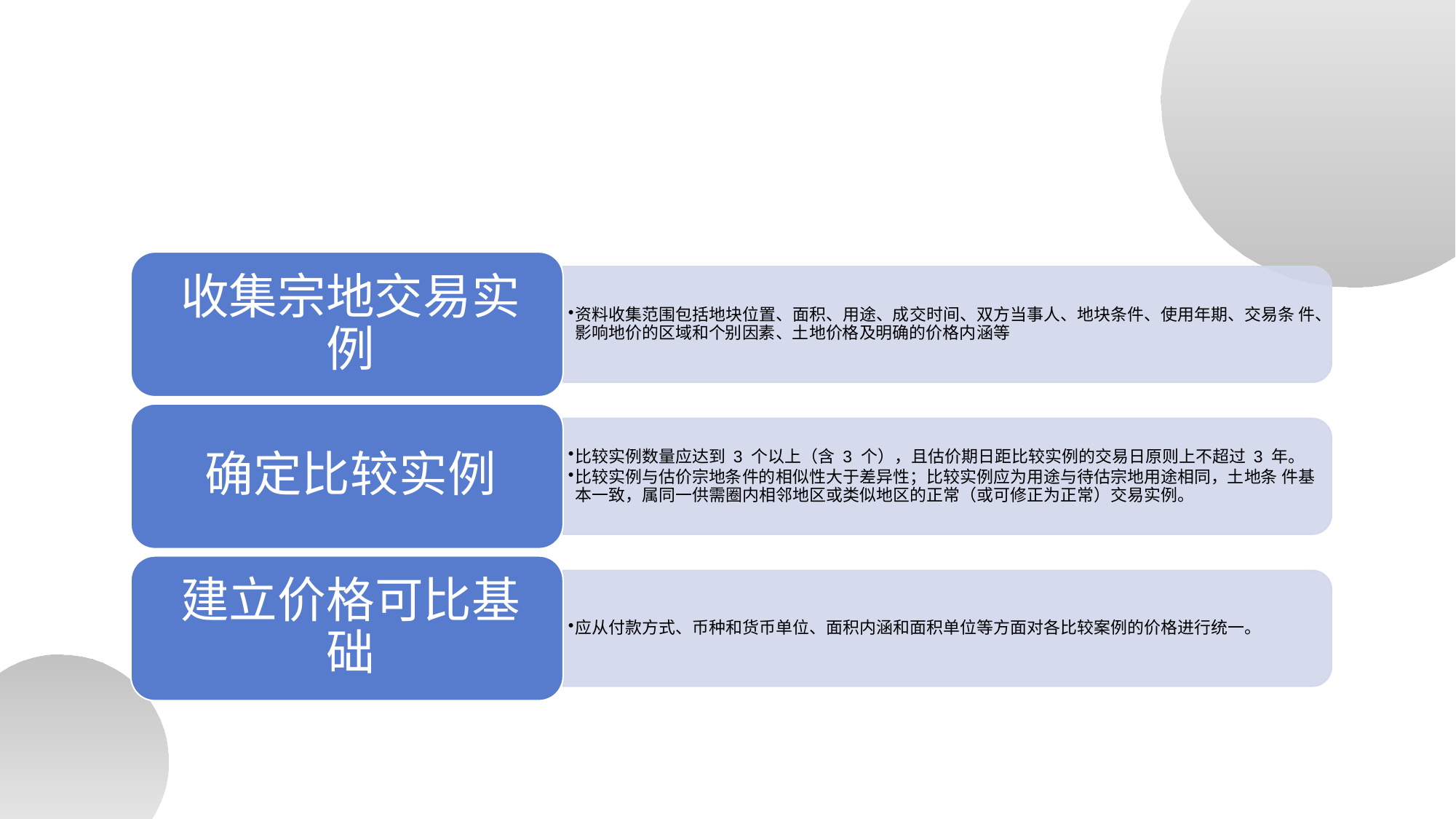

资料收集范围包括地块位置、面积、用途、成交时间、双方当事人、地块条件、使用年期、交易条 件、影响地价的区域和个别因素、土地价格及明确的价格内涵等
收集宗地交易实例
比较实例数量应达到 3 个以上（含 3 个），且估价期日距比较实例的交易日原则上不超过 3 年。
比较实例与估价宗地条件的相似性大于差异性；比较实例应为用途与待估宗地用途相同，土地条 件基本一致，属同一供需圈内相邻地区或类似地区的正常（或可修正为正常）交易实例。
确定比较实例
应从付款方式、币种和货币单位、面积内涵和面积单位等方面对各比较案例的价格进行统一。
建立价格可比基础